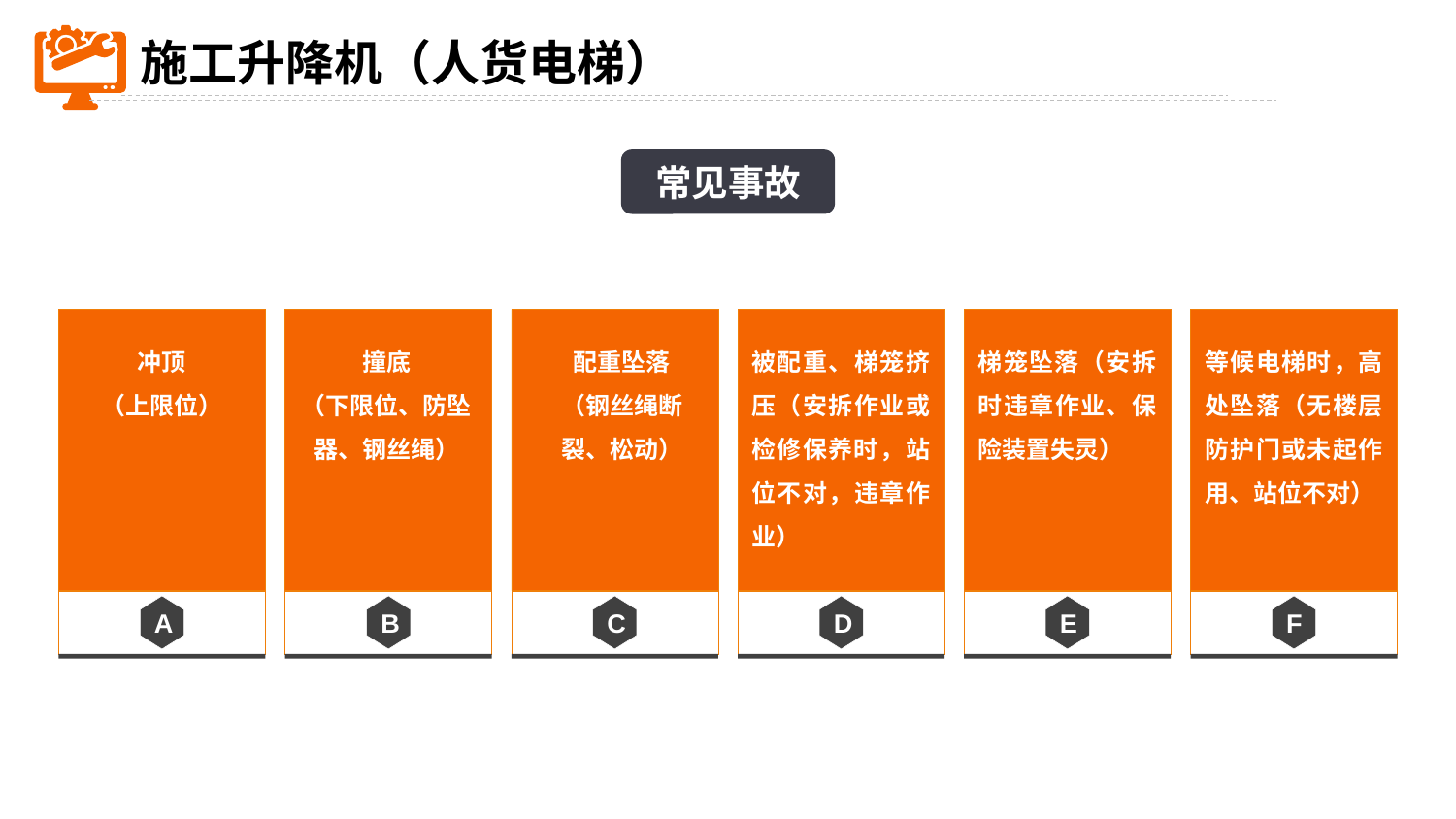

施工升降机（人货电梯）
常见事故

A

B

C

D

E

F

冲顶
（上限位）
撞底
（下限位、防坠器、钢丝绳）
配重坠落
（钢丝绳断裂、松动）
被配重、梯笼挤压（安拆作业或检修保养时，站位不对，违章作业）
梯笼坠落（安拆时违章作业、保险装置失灵）
等候电梯时，高处坠落（无楼层防护门或未起作用、站位不对）